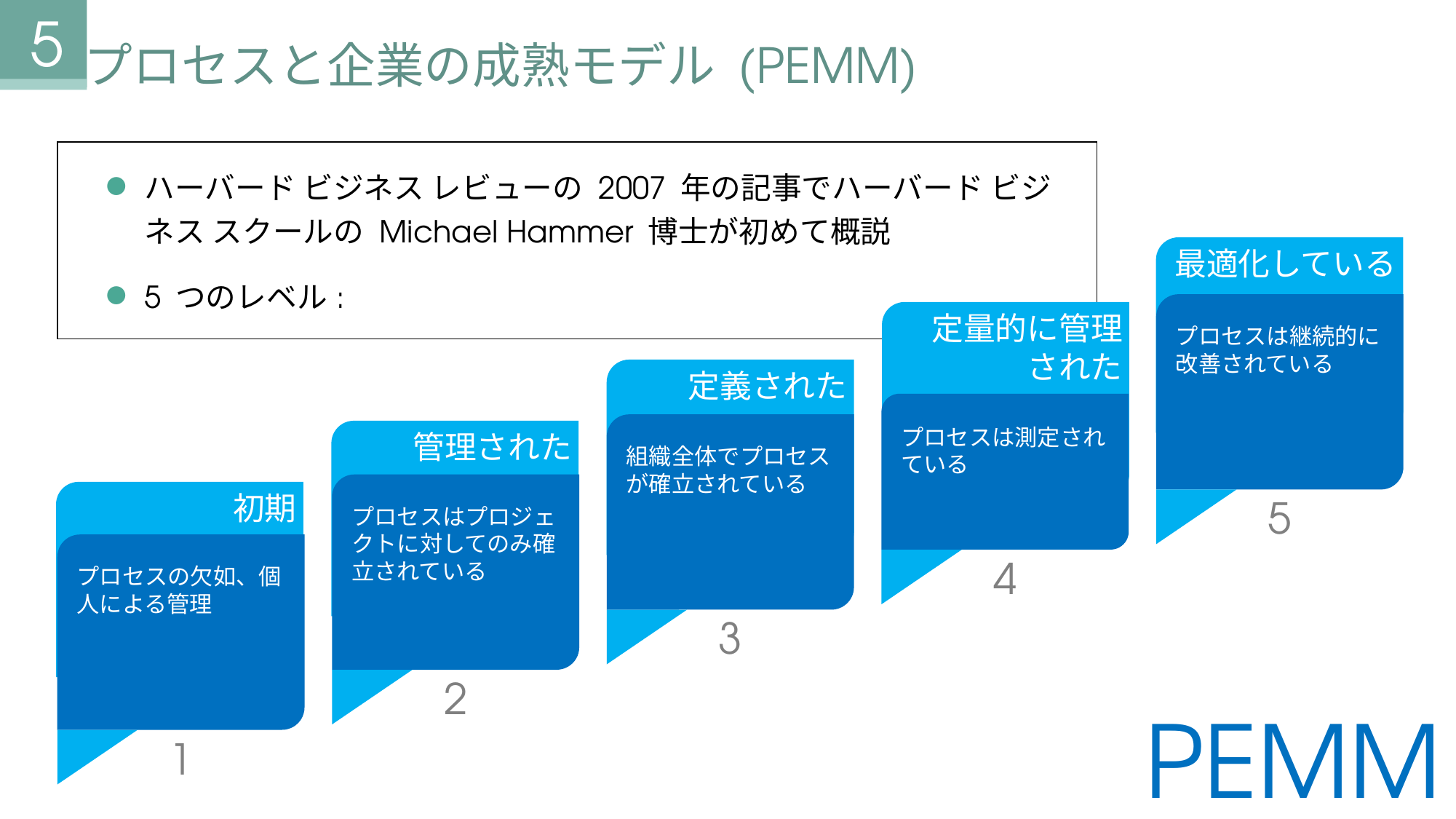

5

プロセスと企業の成熟モデル (PEMM)

| ハーバード ビジネス レビューの 2007 年の記事でハーバード ビジネス スクールの Michael Hammer 博士が初めて概説 5 つのレベル: |
| --- |
最適化している

定量的に管理
された
プロセスは継続的に改善されている
定義された

プロセスは測定されている
管理された
組織全体でプロセスが確立されている

初期
5
プロセスはプロジェクトに対してのみ確立されている

4
プロセスの欠如、個人による管理

3

2
PEMM

1